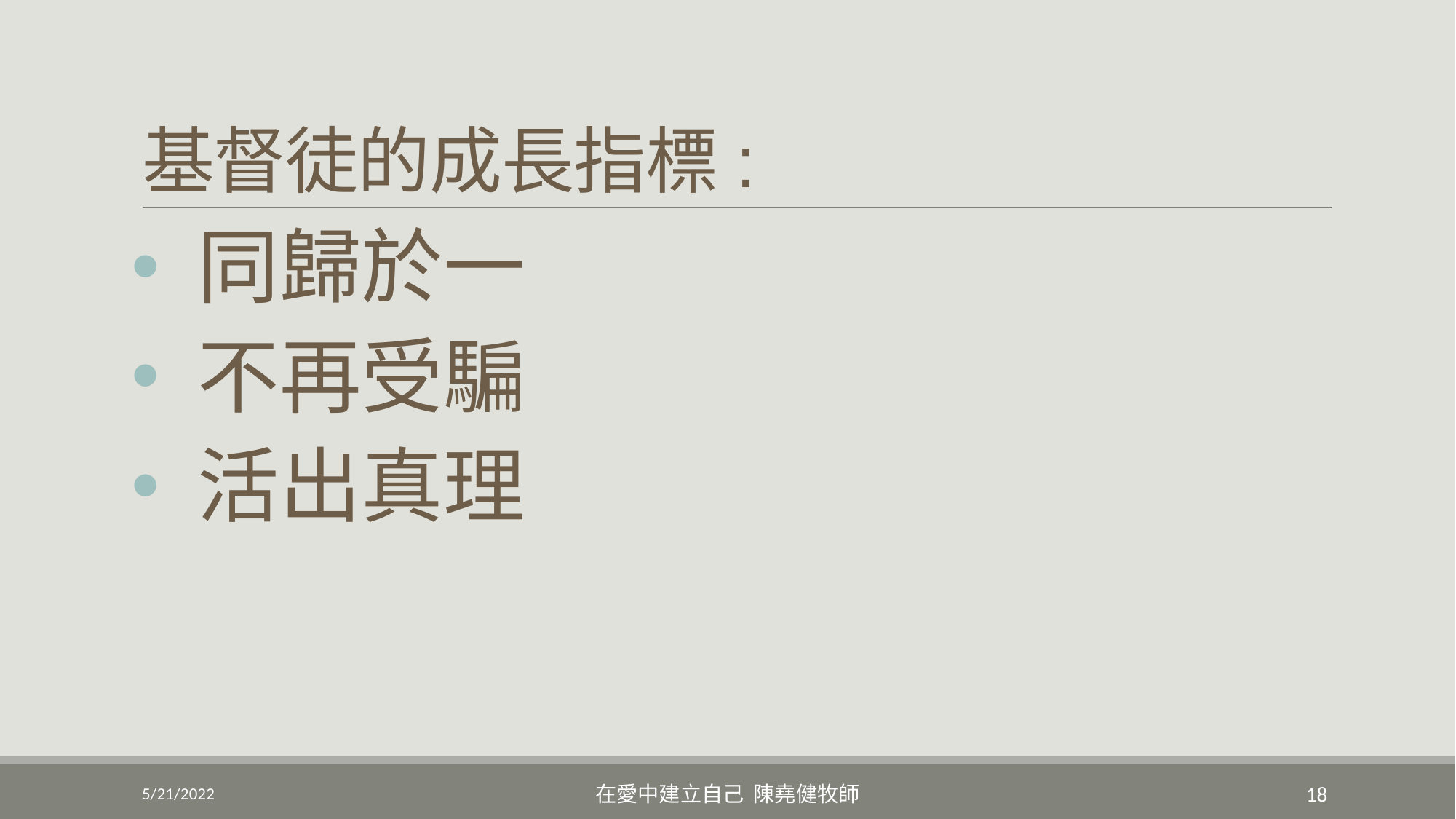

# 基督徒的成長指標:
 同歸於一
 不再受騙
 活出真理
5/21/2022
在愛中建立自己  陳堯健牧師
18